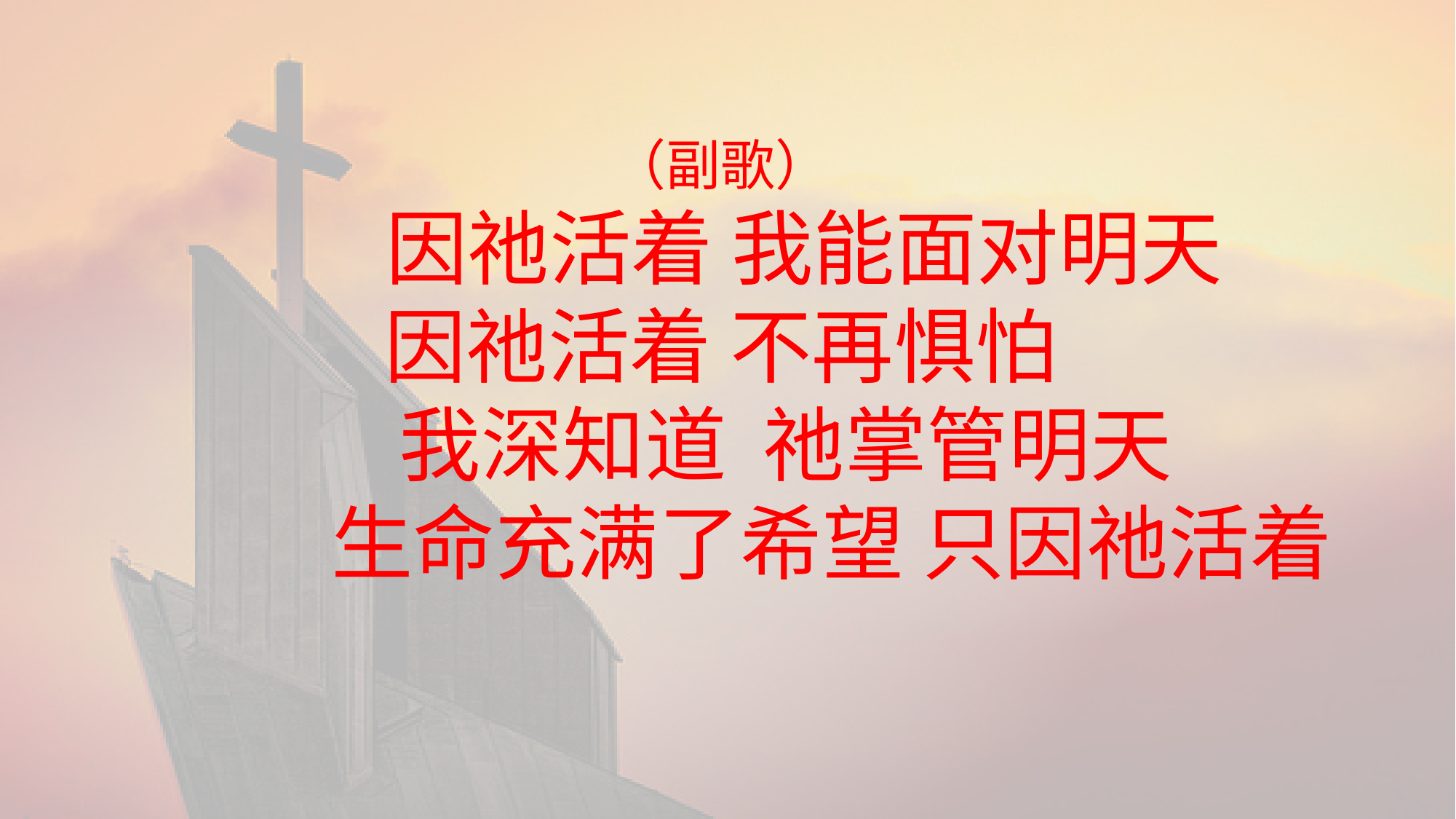

（副歌）
        因祂活着 我能面对明天
因祂活着 不再惧怕
      我深知道  祂掌管明天
           生命充满了希望 只因祂活着